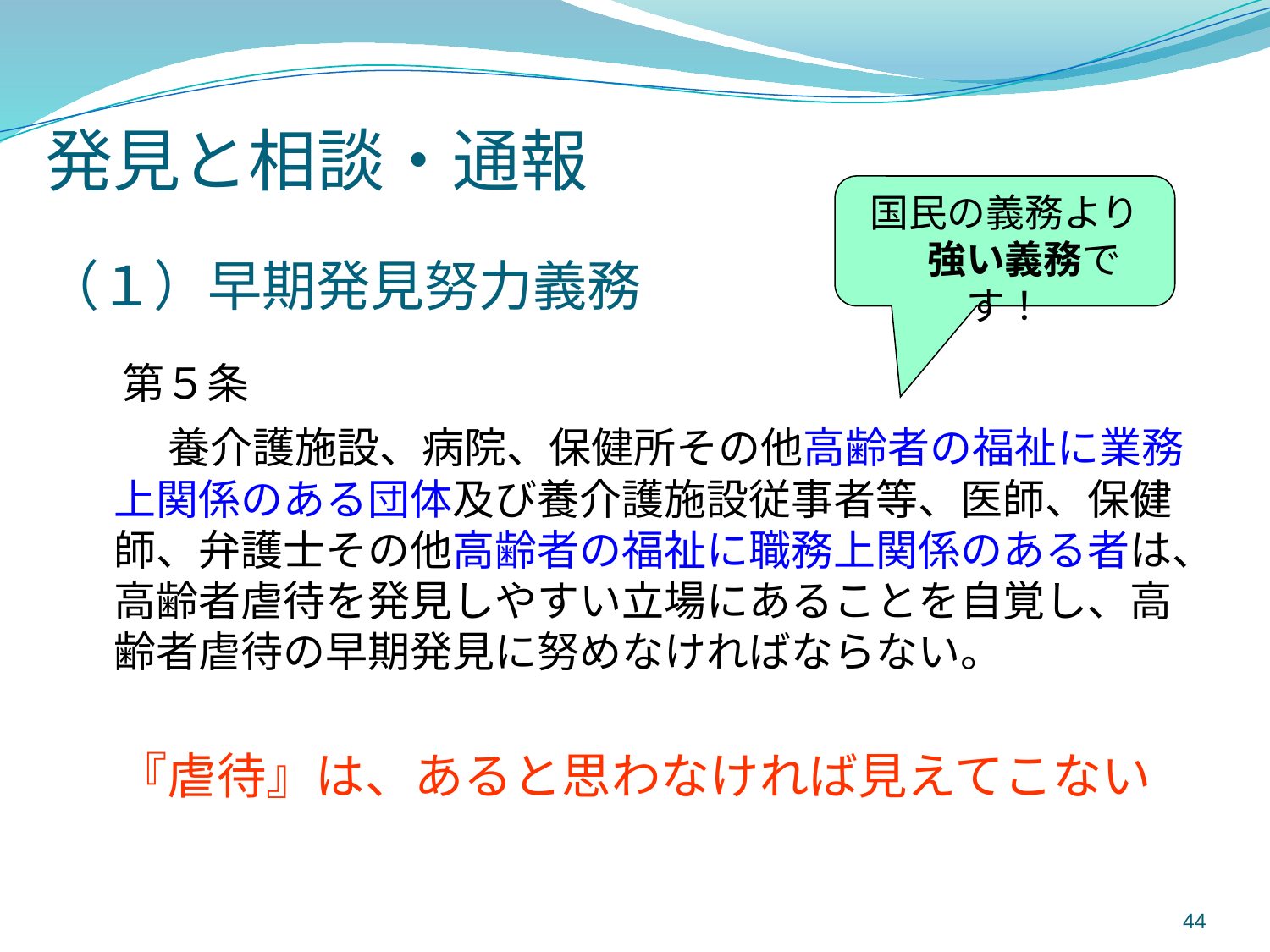

# 発見と相談・通報 （１）早期発見努力義務
国民の義務より　強い義務です！
　第５条
　　養介護施設、病院、保健所その他高齢者の福祉に業務上関係のある団体及び養介護施設従事者等、医師、保健師、弁護士その他高齢者の福祉に職務上関係のある者は、高齢者虐待を発見しやすい立場にあることを自覚し、高齢者虐待の早期発見に努めなければならない。

『虐待』は、あると思わなければ見えてこない
44